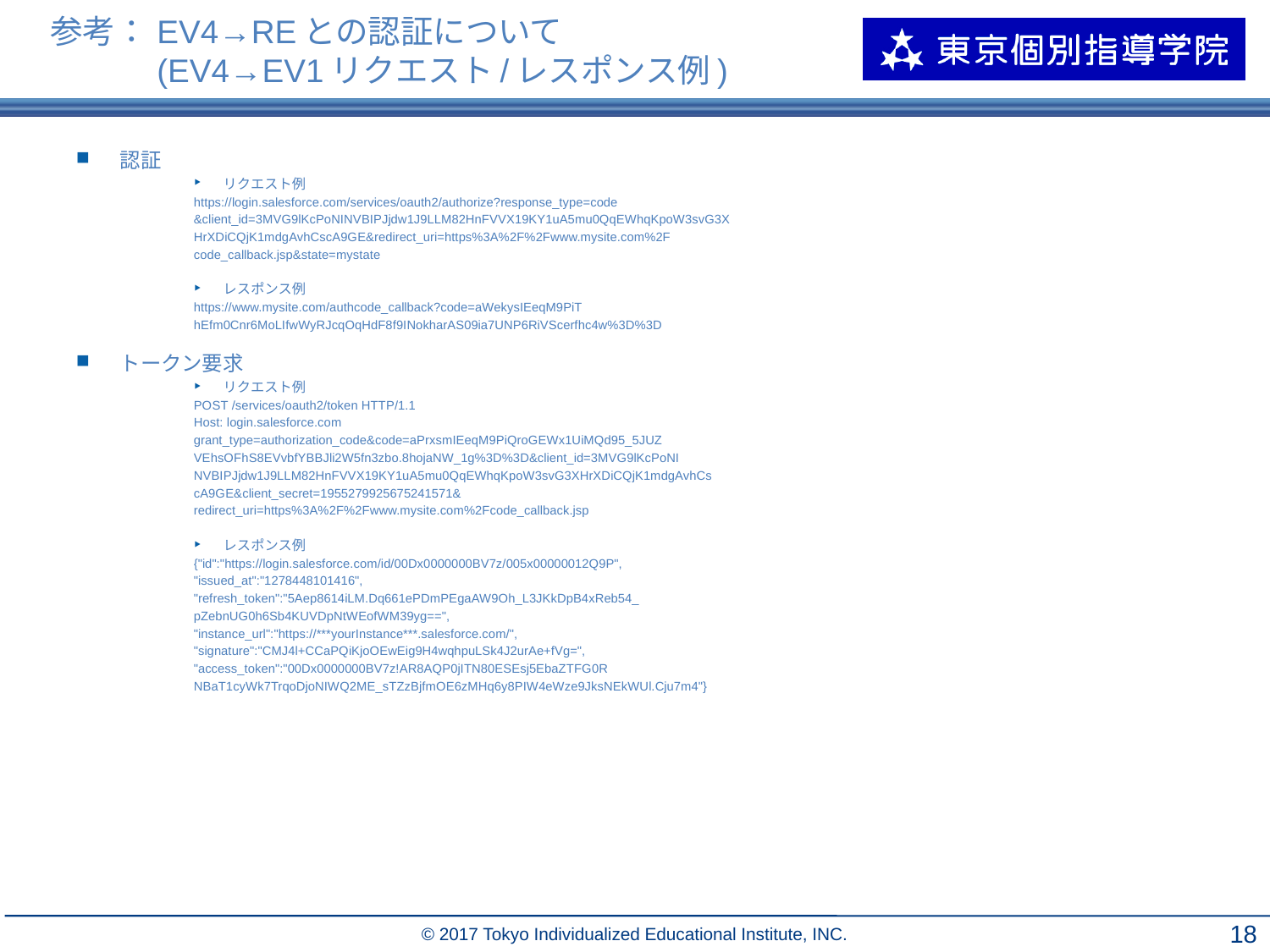

# 参考：	EV4→REとの認証について (EV4→EV1リクエスト/レスポンス例)
認証
リクエスト例
https://login.salesforce.com/services/oauth2/authorize?response_type=code
&client_id=3MVG9lKcPoNINVBIPJjdw1J9LLM82HnFVVX19KY1uA5mu0QqEWhqKpoW3svG3X
HrXDiCQjK1mdgAvhCscA9GE&redirect_uri=https%3A%2F%2Fwww.mysite.com%2F
code_callback.jsp&state=mystate

レスポンス例
https://www.mysite.com/authcode_callback?code=aWekysIEeqM9PiT
hEfm0Cnr6MoLIfwWyRJcqOqHdF8f9INokharAS09ia7UNP6RiVScerfhc4w%3D%3D

トークン要求
リクエスト例
POST /services/oauth2/token HTTP/1.1
Host: login.salesforce.com
grant_type=authorization_code&code=aPrxsmIEeqM9PiQroGEWx1UiMQd95_5JUZ
VEhsOFhS8EVvbfYBBJli2W5fn3zbo.8hojaNW_1g%3D%3D&client_id=3MVG9lKcPoNI
NVBIPJjdw1J9LLM82HnFVVX19KY1uA5mu0QqEWhqKpoW3svG3XHrXDiCQjK1mdgAvhCs
cA9GE&client_secret=1955279925675241571&
redirect_uri=https%3A%2F%2Fwww.mysite.com%2Fcode_callback.jsp

レスポンス例
{"id":"https://login.salesforce.com/id/00Dx0000000BV7z/005x00000012Q9P",
"issued_at":"1278448101416",
"refresh_token":"5Aep8614iLM.Dq661ePDmPEgaAW9Oh_L3JKkDpB4xReb54_
pZebnUG0h6Sb4KUVDpNtWEofWM39yg==",
"instance_url":"https://***yourInstance***.salesforce.com/",
"signature":"CMJ4l+CCaPQiKjoOEwEig9H4wqhpuLSk4J2urAe+fVg=",
"access_token":"00Dx0000000BV7z!AR8AQP0jITN80ESEsj5EbaZTFG0R
NBaT1cyWk7TrqoDjoNIWQ2ME_sTZzBjfmOE6zMHq6y8PIW4eWze9JksNEkWUl.Cju7m4"}

18